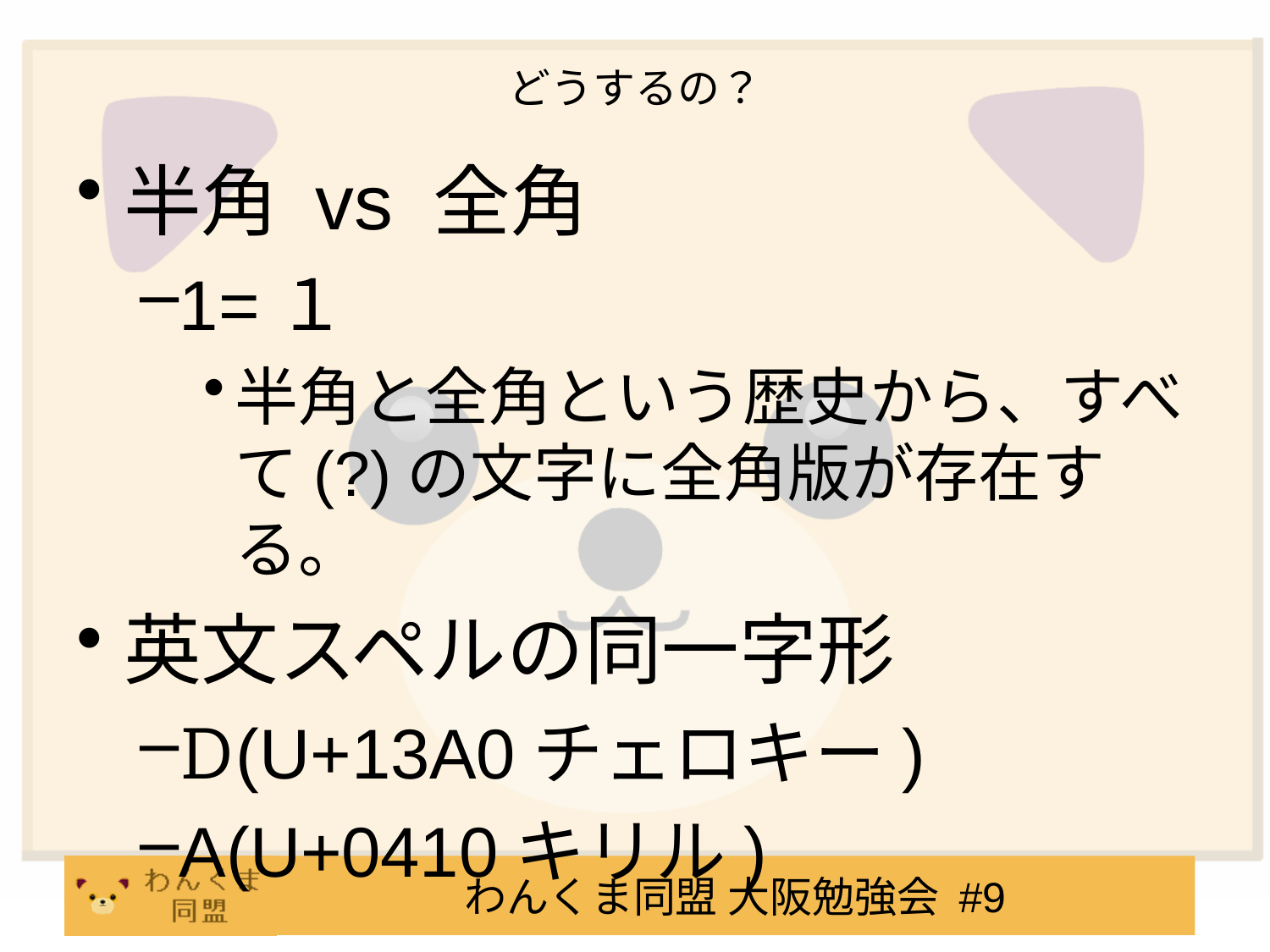

# どうするの？
半角 vs 全角
1=１
半角と全角という歴史から、すべて(?)の文字に全角版が存在する。
英文スペルの同一字形
Ꭰ(U+13A0チェロキー)
А(U+0410キリル)